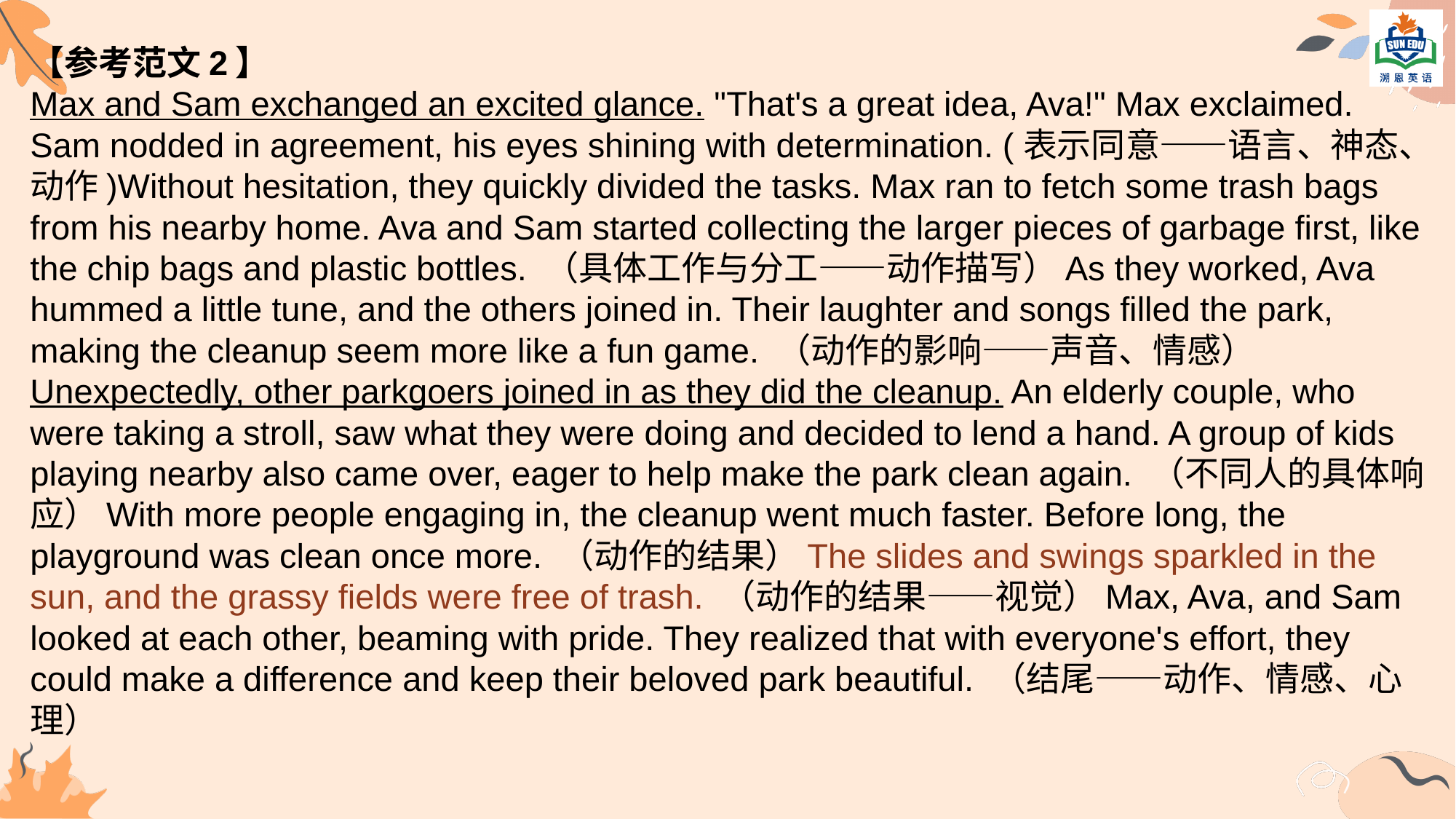

【参考范文2】
Max and Sam exchanged an excited glance. "That's a great idea, Ava!" Max exclaimed. Sam nodded in agreement, his eyes shining with determination. (表示同意——语言、神态、动作)Without hesitation, they quickly divided the tasks. Max ran to fetch some trash bags from his nearby home. Ava and Sam started collecting the larger pieces of garbage first, like the chip bags and plastic bottles. （具体工作与分工——动作描写）As they worked, Ava hummed a little tune, and the others joined in. Their laughter and songs filled the park, making the cleanup seem more like a fun game. （动作的影响——声音、情感）
Unexpectedly, other parkgoers joined in as they did the cleanup. An elderly couple, who were taking a stroll, saw what they were doing and decided to lend a hand. A group of kids playing nearby also came over, eager to help make the park clean again. （不同人的具体响应）With more people engaging in, the cleanup went much faster. Before long, the playground was clean once more. （动作的结果）The slides and swings sparkled in the sun, and the grassy fields were free of trash. （动作的结果——视觉）Max, Ava, and Sam looked at each other, beaming with pride. They realized that with everyone's effort, they could make a difference and keep their beloved park beautiful. （结尾——动作、情感、心理）